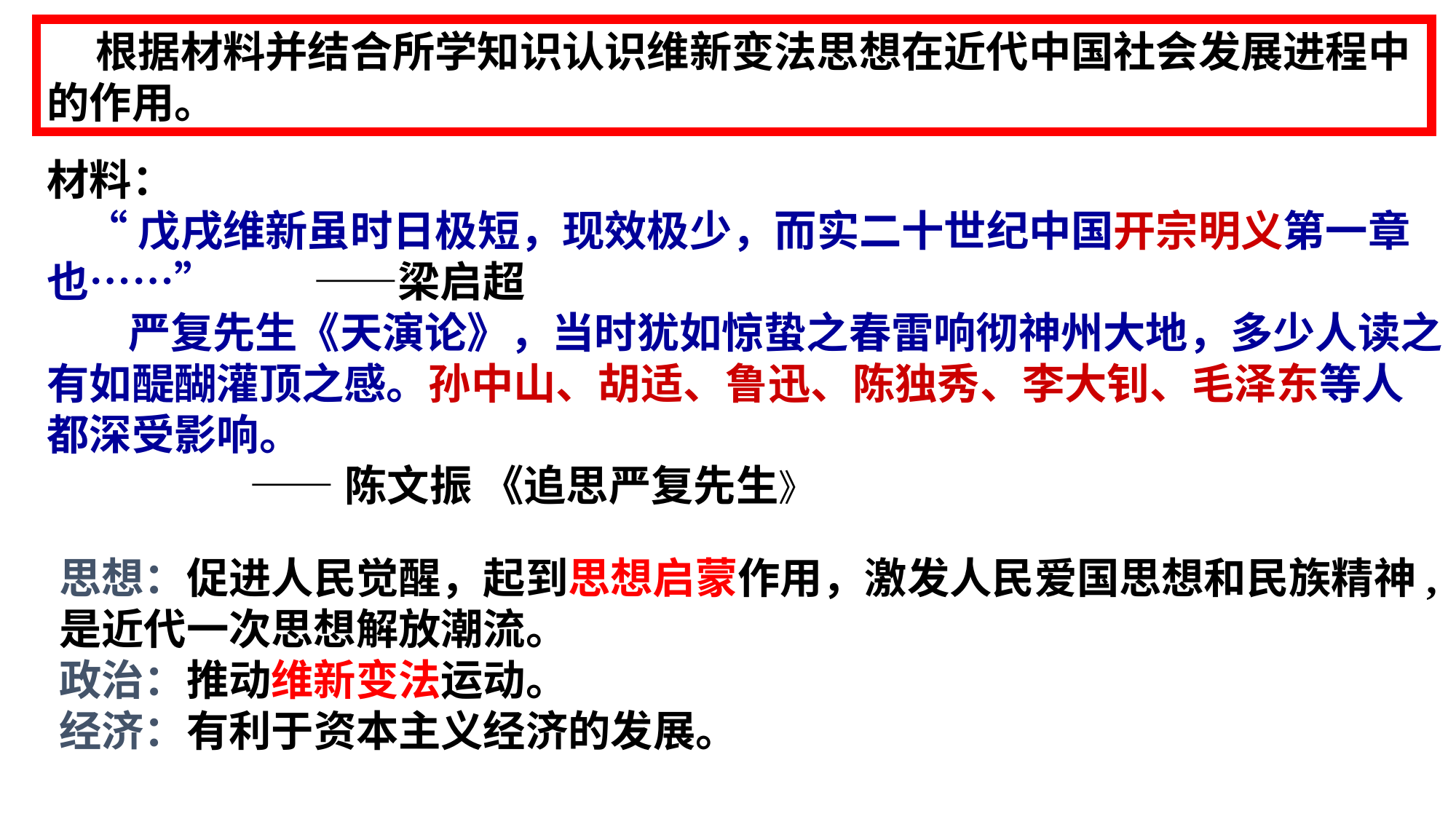

根据材料并结合所学知识认识维新变法思想在近代中国社会发展进程中的作用。
材料：
    “戊戌维新虽时日极短，现效极少，而实二十世纪中国开宗明义第一章也……”          ——梁启超
　　 严复先生《天演论》，当时犹如惊蛰之春雷响彻神州大地，多少人读之有如醍醐灌顶之感。孙中山、胡适、鲁迅、陈独秀、李大钊、毛泽东等人都深受影响。
                     ——陈文振 《追思严复先生》
思想：促进人民觉醒，起到思想启蒙作用，激发人民爱国思想和民族精神,是近代一次思想解放潮流。
政治：推动维新变法运动。
经济：有利于资本主义经济的发展。